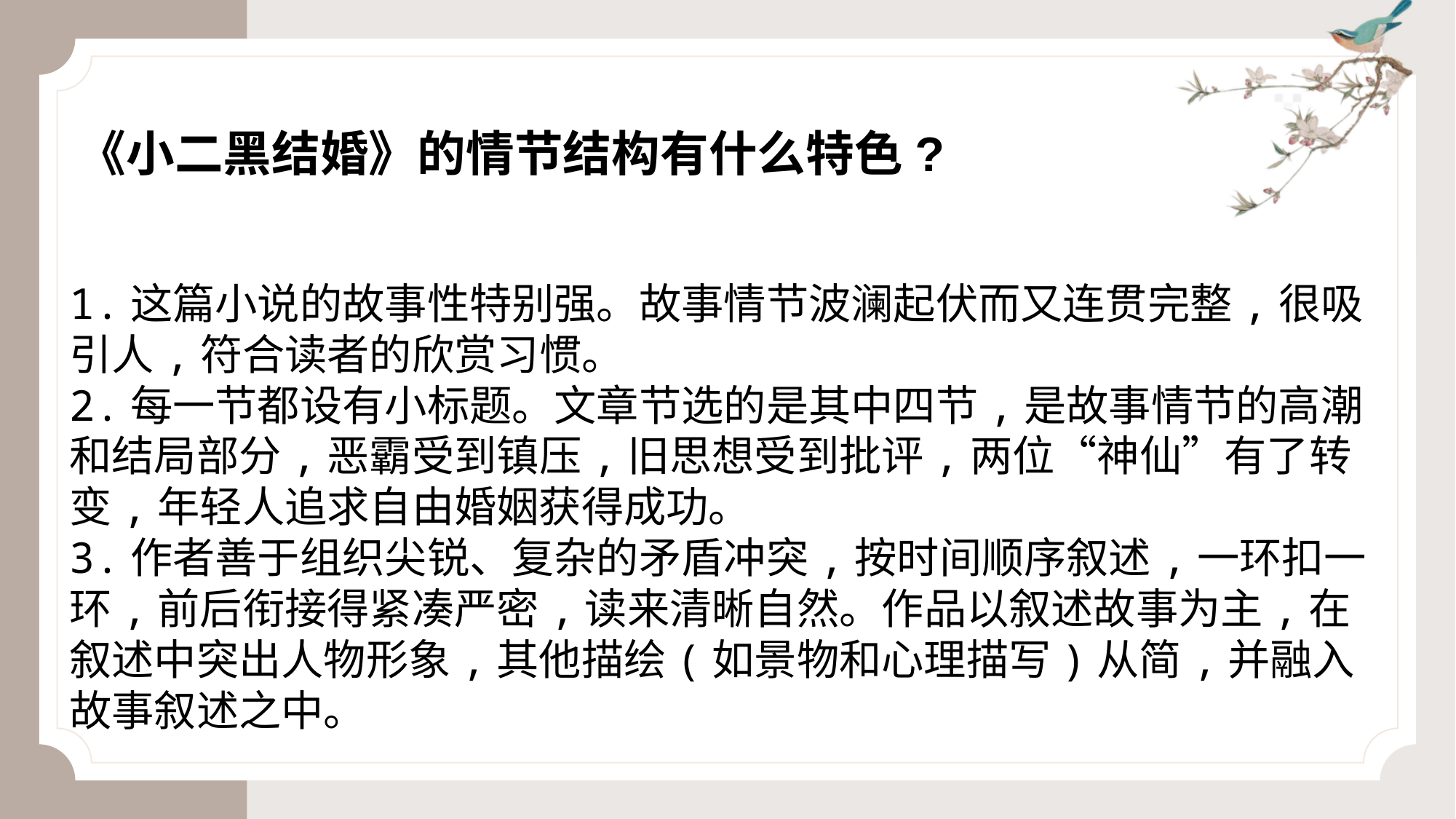

《小二黑结婚》的情节结构有什么特色?
1.这篇小说的故事性特别强。故事情节波澜起伏而又连贯完整,很吸引人,符合读者的欣赏习惯。
2.每一节都设有小标题。文章节选的是其中四节,是故事情节的高潮和结局部分,恶霸受到镇压,旧思想受到批评,两位“神仙”有了转变,年轻人追求自由婚姻获得成功。
3.作者善于组织尖锐、复杂的矛盾冲突,按时间顺序叙述,一环扣一环,前后衔接得紧凑严密,读来清晰自然。作品以叙述故事为主,在叙述中突出人物形象,其他描绘(如景物和心理描写)从简,并融入故事叙述之中。